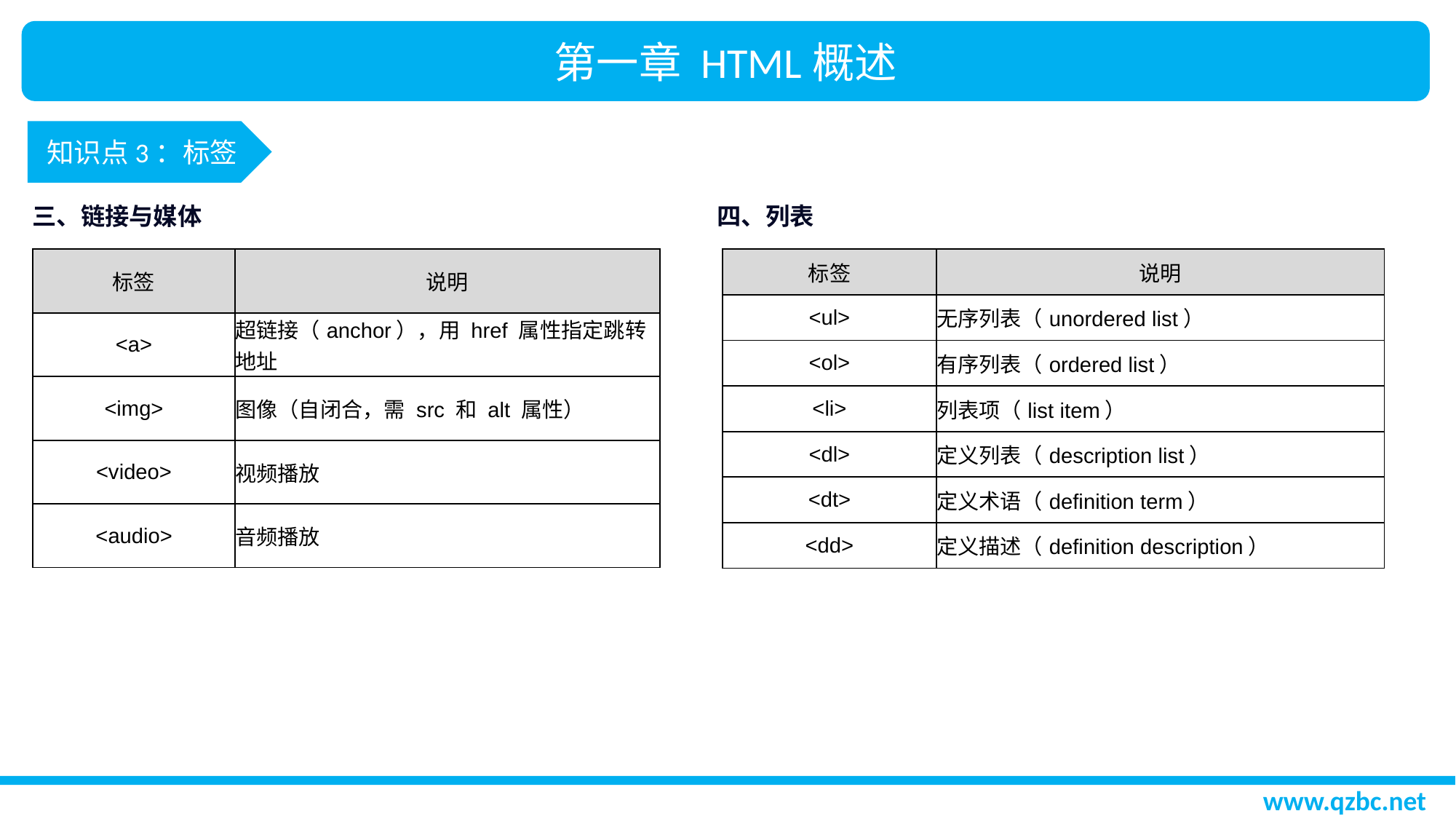

第一章 HTML概述
知识点3：标签
三、链接与媒体
四、列表
| 标签 | 说明 |
| --- | --- |
| <a> | 超链接（anchor），用 href 属性指定跳转地址 |
| <img> | 图像（自闭合，需 src 和 alt 属性） |
| <video> | 视频播放 |
| <audio> | 音频播放 |
| 标签 | 说明 |
| --- | --- |
| <ul> | 无序列表（unordered list） |
| <ol> | 有序列表（ordered list） |
| <li> | 列表项（list item） |
| <dl> | 定义列表（description list） |
| <dt> | 定义术语（definition term） |
| <dd> | 定义描述（definition description） |

www.qzbc.net